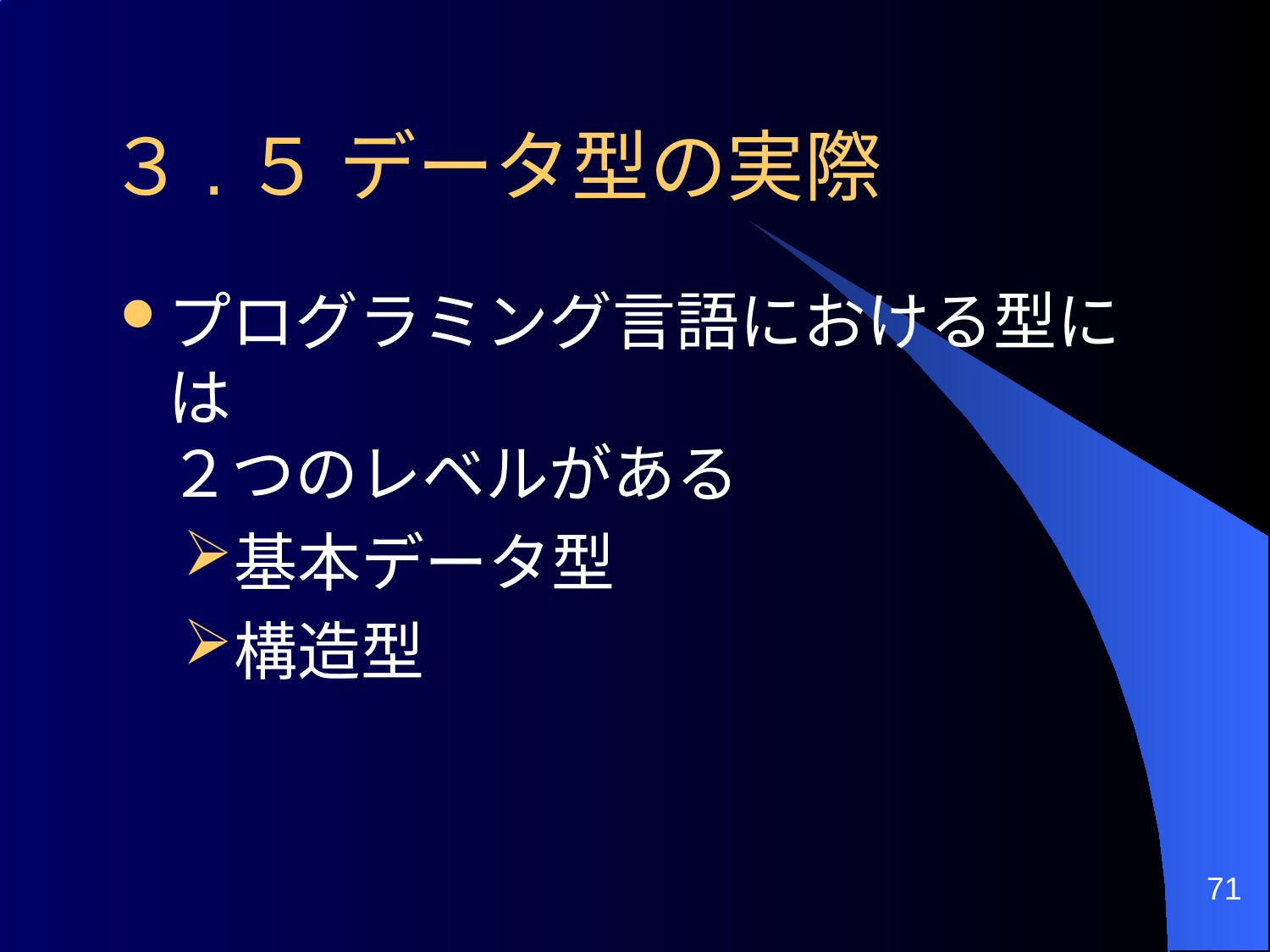

# ３.５ データ型の実際
プログラミング言語における型には
２つのレベルがある
基本データ型
構造型
71